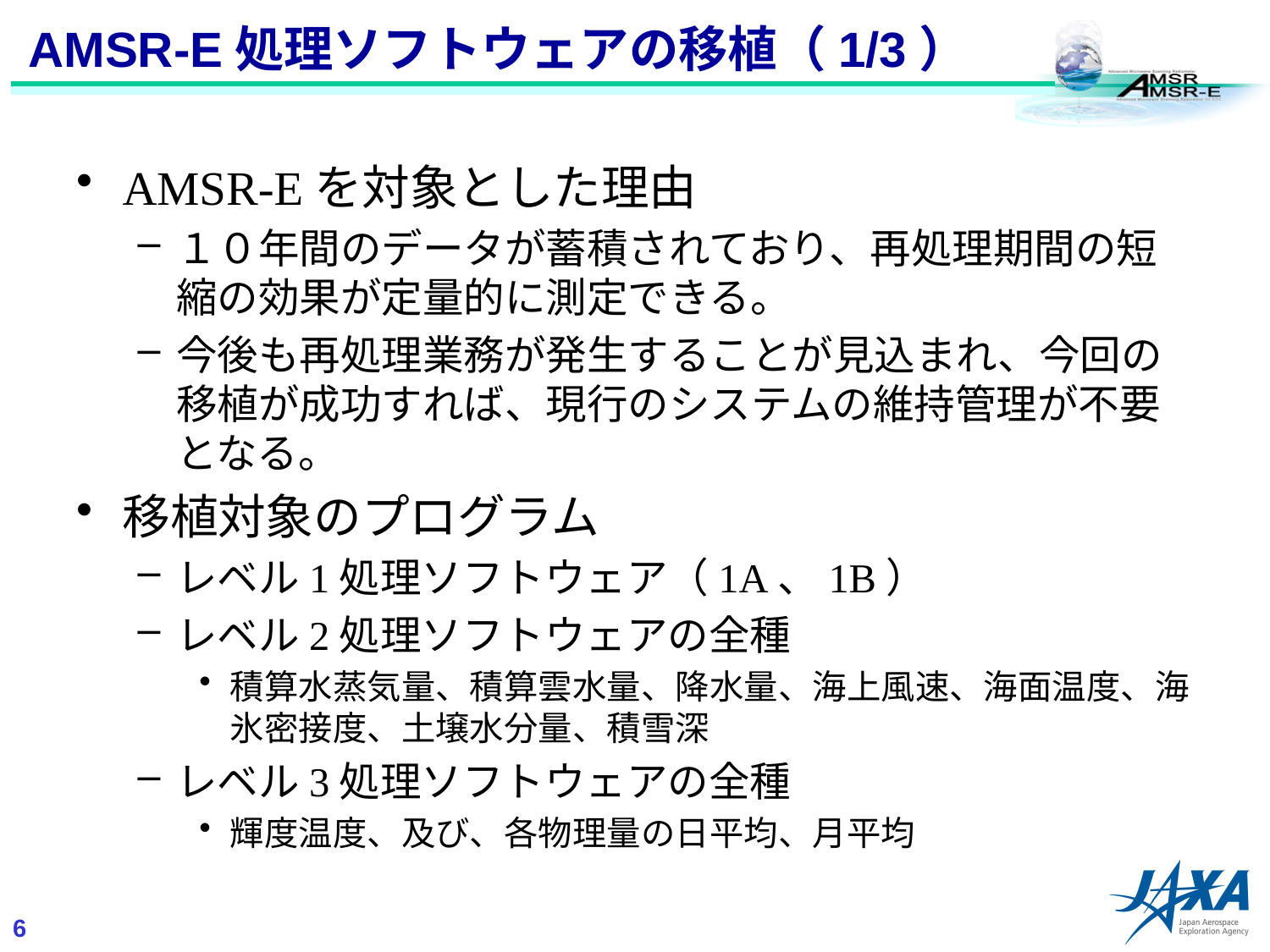

AMSR-E処理ソフトウェアの移植（1/3）
AMSR-Eを対象とした理由
１０年間のデータが蓄積されており、再処理期間の短縮の効果が定量的に測定できる。
今後も再処理業務が発生することが見込まれ、今回の移植が成功すれば、現行のシステムの維持管理が不要となる。
移植対象のプログラム
レベル1処理ソフトウェア（1A、1B）
レベル2処理ソフトウェアの全種
積算水蒸気量、積算雲水量、降水量、海上風速、海面温度、海氷密接度、土壌水分量、積雪深
レベル3処理ソフトウェアの全種
輝度温度、及び、各物理量の日平均、月平均
6